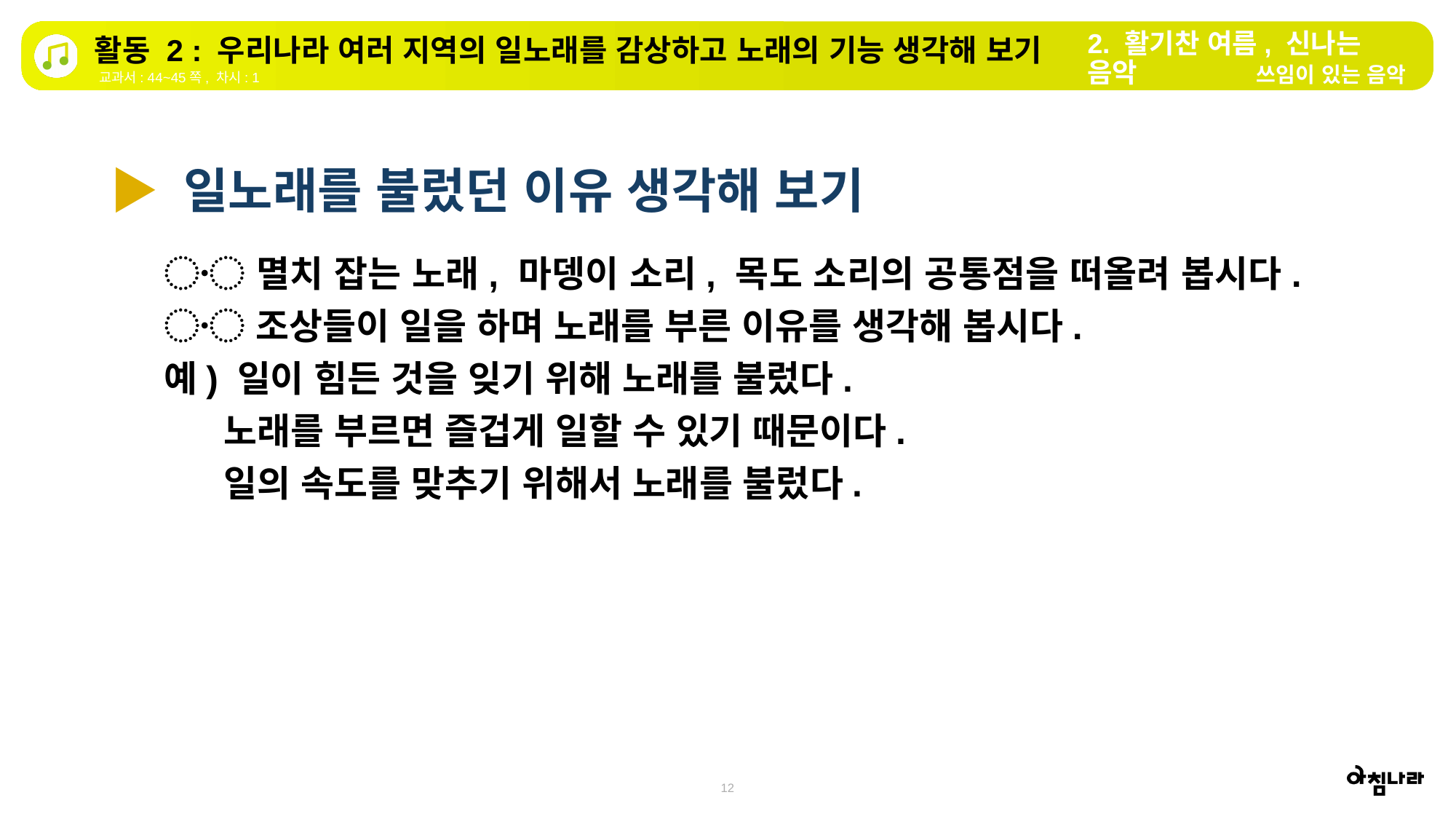

2. 활기찬 여름, 신나는 음악
활동 2 : 우리나라 여러 지역의 일노래를 감상하고 노래의 기능 생각해 보기
쓰임이 있는 음악
교과서: 44~45쪽, 차시: 1
▶ 일노래를 불렀던 이유 생각해 보기
〮 멸치 잡는 노래, 마뎅이 소리, 목도 소리의 공통점을 떠올려 봅시다.
〮 조상들이 일을 하며 노래를 부른 이유를 생각해 봅시다.
예) 일이 힘든 것을 잊기 위해 노래를 불렀다.
     노래를 부르면 즐겁게 일할 수 있기 때문이다.
     일의 속도를 맞추기 위해서 노래를 불렀다.
12